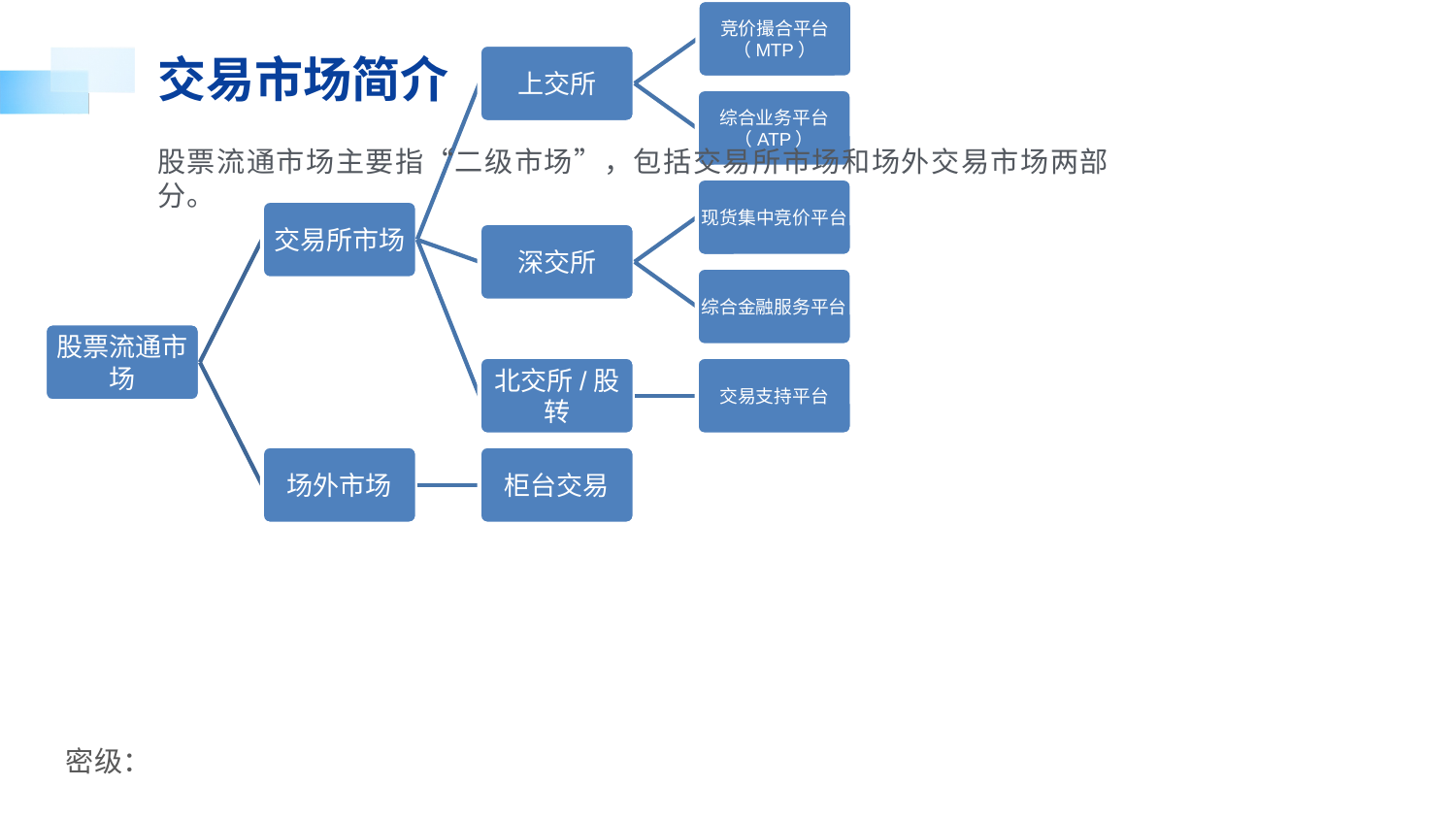

R:8
G:64
B:156
交易市场简介
R:0
G:89
B:233
股票流通市场主要指“二级市场”，包括交易所市场和场外交易市场两部分。
R:0
G:183
B:255
股票流通市场

交易所市场

上交所

竞价撮合平台（MTP）

综合业务平台（ATP）

深交所

现货集中竞价平台

综合金融服务平台

北交所/股转

交易支持平台

场外市场

柜台交易
R:250
G:135
B:56
R:244
G:244
B:244